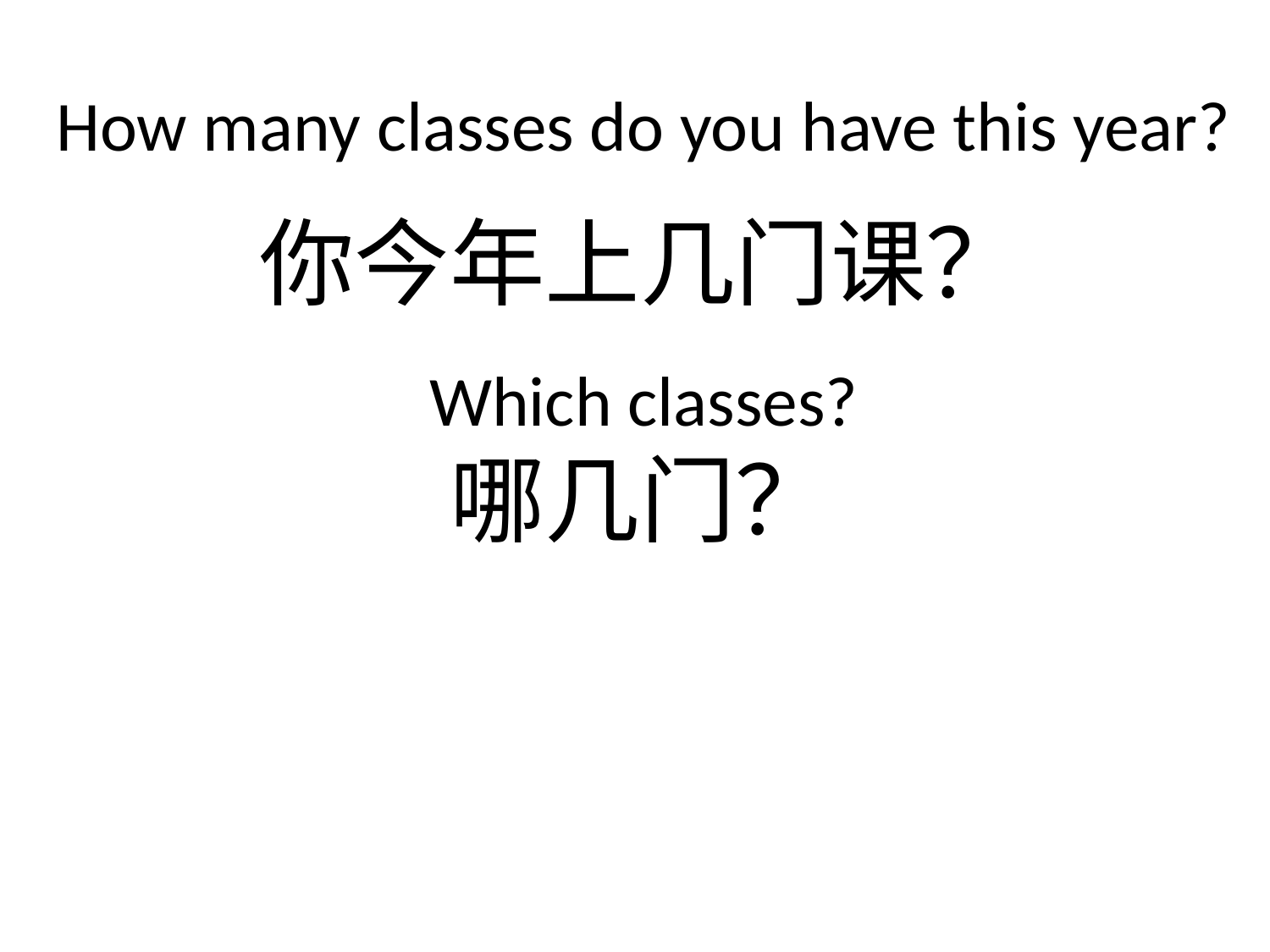

How many classes do you have this year?

你今年上几门课？

 Which classes?
哪几门？